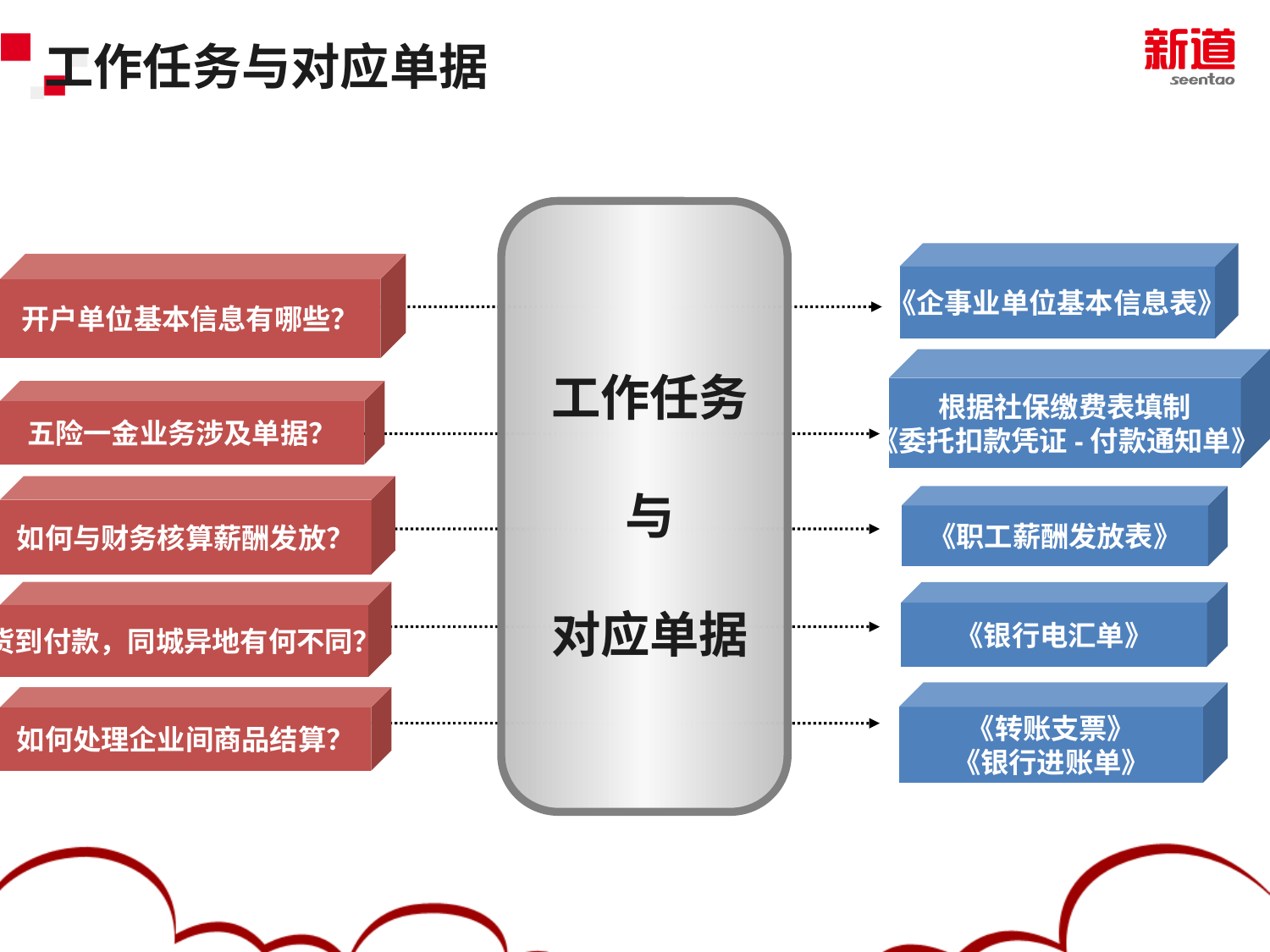

# 工作任务与对应单据
《企事业单位基本信息表》
开户单位基本信息有哪些？

根据社保缴费表填制
《委托扣款凭证-付款通知单》
工作任务

与

对应单据

五险一金业务涉及单据？

如何与财务核算薪酬发放？
《职工薪酬发放表》

货到付款，同城异地有何不同？
《银行电汇单》

《转账支票》
《银行进账单》
如何处理企业间商品结算？